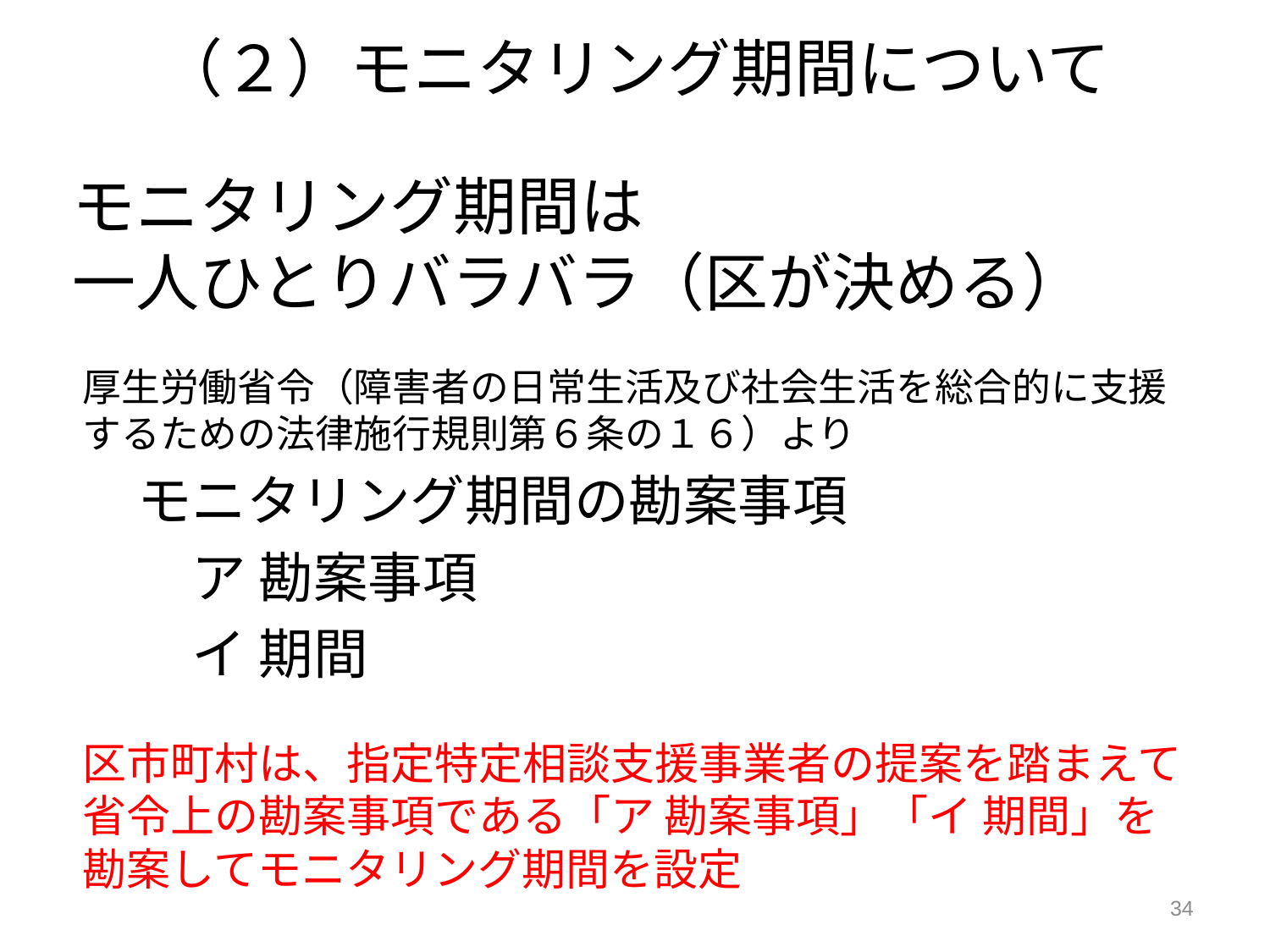

（２）モニタリング期間について
モニタリング期間は

一人ひとりバラバラ（区が決める）
厚生労働省令（障害者の日常生活及び社会生活を総合的に支援するための法律施行規則第６条の１６）より
　モニタリング期間の勘案事項
　　ア 勘案事項
　　イ 期間

区市町村は、指定特定相談支援事業者の提案を踏まえて省令上の勘案事項である「ア 勘案事項」「イ 期間」を勘案してモニタリング期間を設定
34